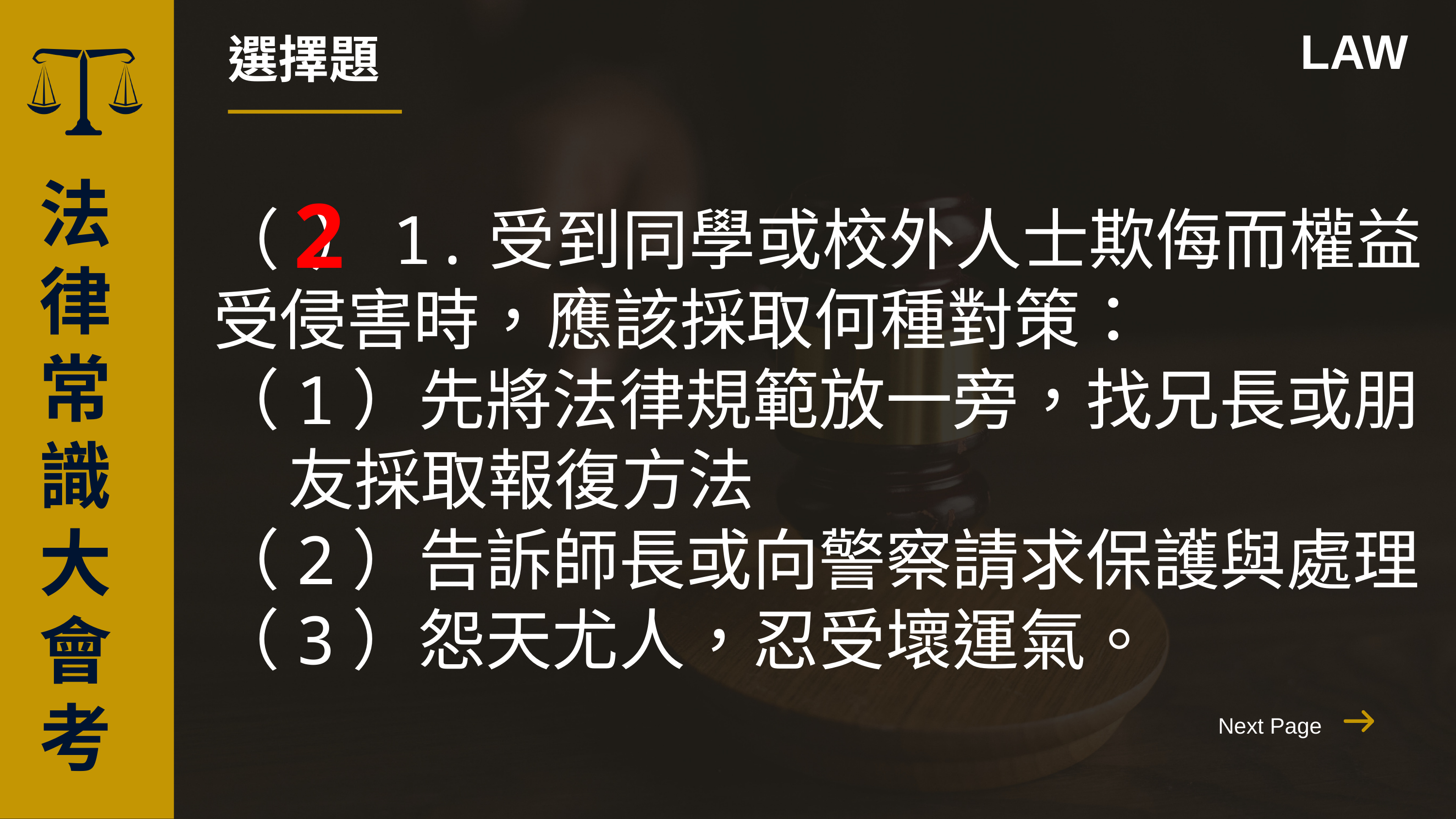

選擇題

LAW

法律常識
大會考
2
（  ）1.受到同學或校外人士欺侮而權益受侵害時，應該採取何種對策：
（1）先將法律規範放一旁，找兄長或朋
     友採取報復方法
（2）告訴師長或向警察請求保護與處理
（3）怨天尤人，忍受壞運氣。
Next Page